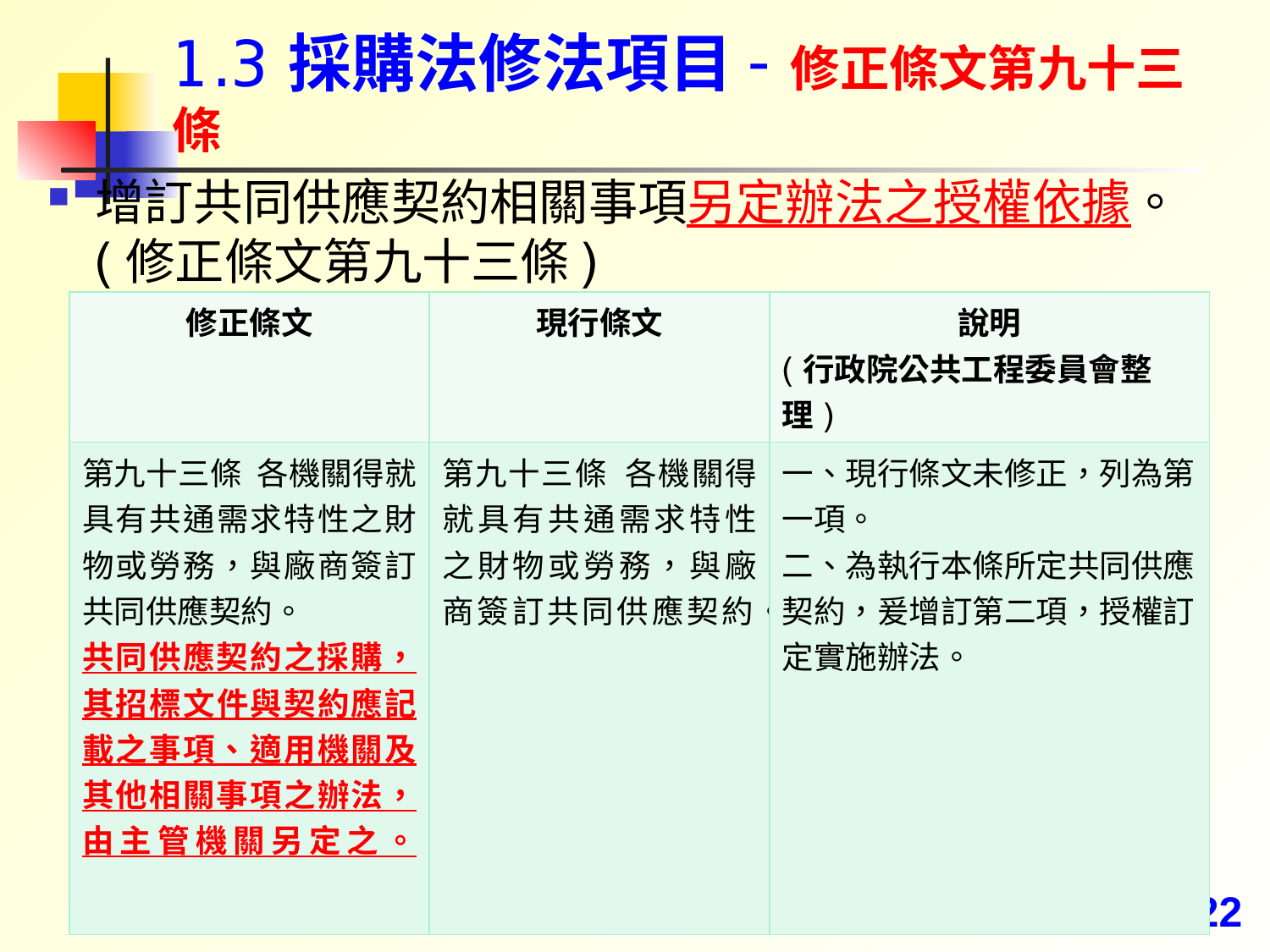

# 1.3採購法修法項目-修正條文第九十三條
增訂共同供應契約相關事項另定辦法之授權依據。(修正條文第九十三條)
| 修正條文 | 現行條文 | 說明 (行政院公共工程委員會整理) |
| --- | --- | --- |
| 第九十三條 各機關得就具有共通需求特性之財物或勞務，與廠商簽訂共同供應契約。 共同供應契約之採購，其招標文件與契約應記載之事項、適用機關及其他相關事項之辦法，由主管機關另定之。 | 第九十三條 各機關得就具有共通需求特性之財物或勞務，與廠商簽訂共同供應契約。 | 一、現行條文未修正，列為第一項。 二、為執行本條所定共同供應契約，爰增訂第二項，授權訂定實施辦法。 |
22